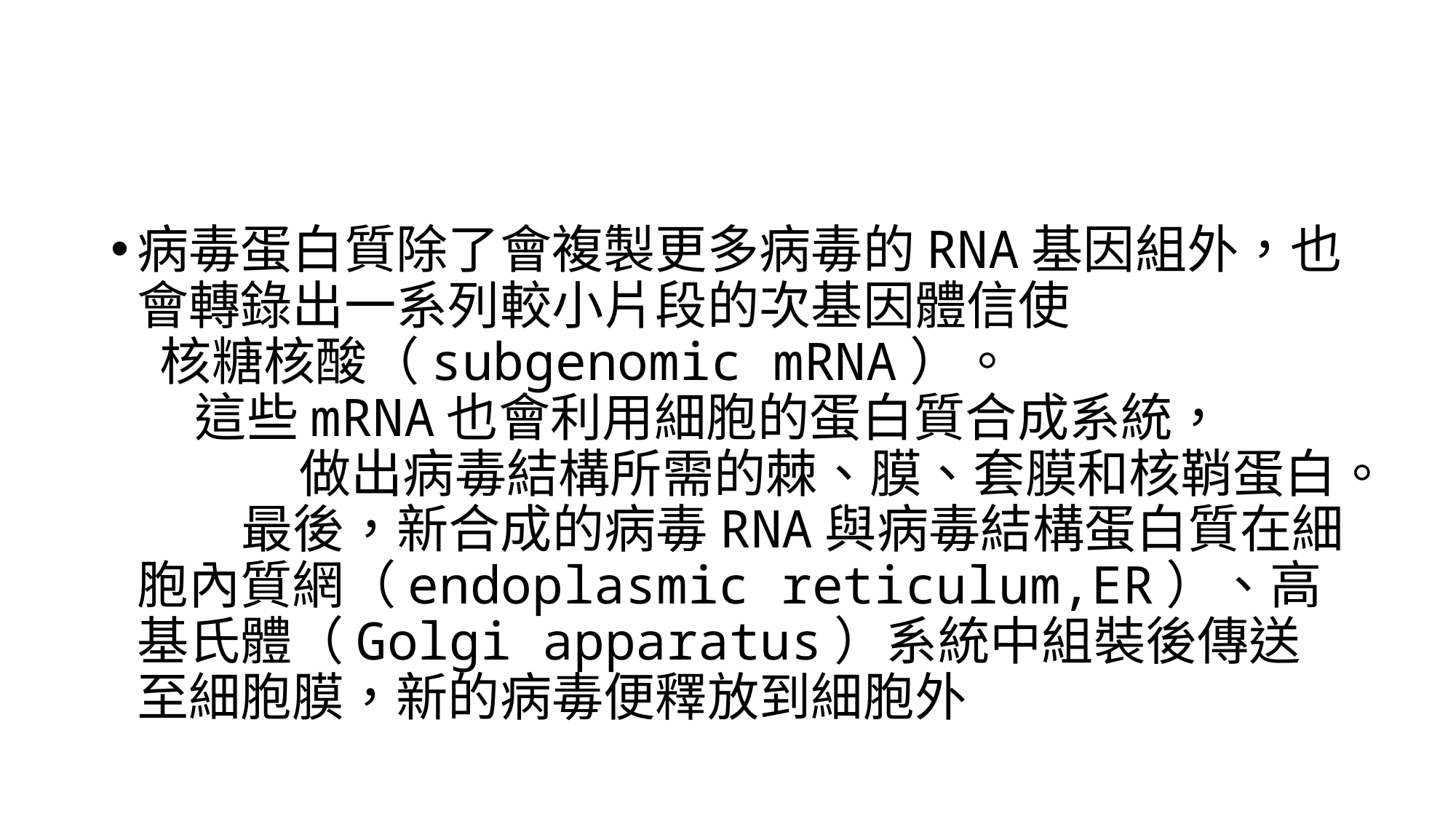

#
病毒蛋白質除了會複製更多病毒的RNA基因組外，也會轉錄出一系列較小片段的次基因體信使                          核糖核酸（subgenomic mRNA）。                                  這些mRNA也會利用細胞的蛋白質合成系統，                         做出病毒結構所需的棘、膜、套膜和核鞘蛋白。         最後，新合成的病毒RNA與病毒結構蛋白質在細胞內質網（endoplasmic reticulum,ER）、高基氏體（Golgi apparatus）系統中組裝後傳送至細胞膜，新的病毒便釋放到細胞外